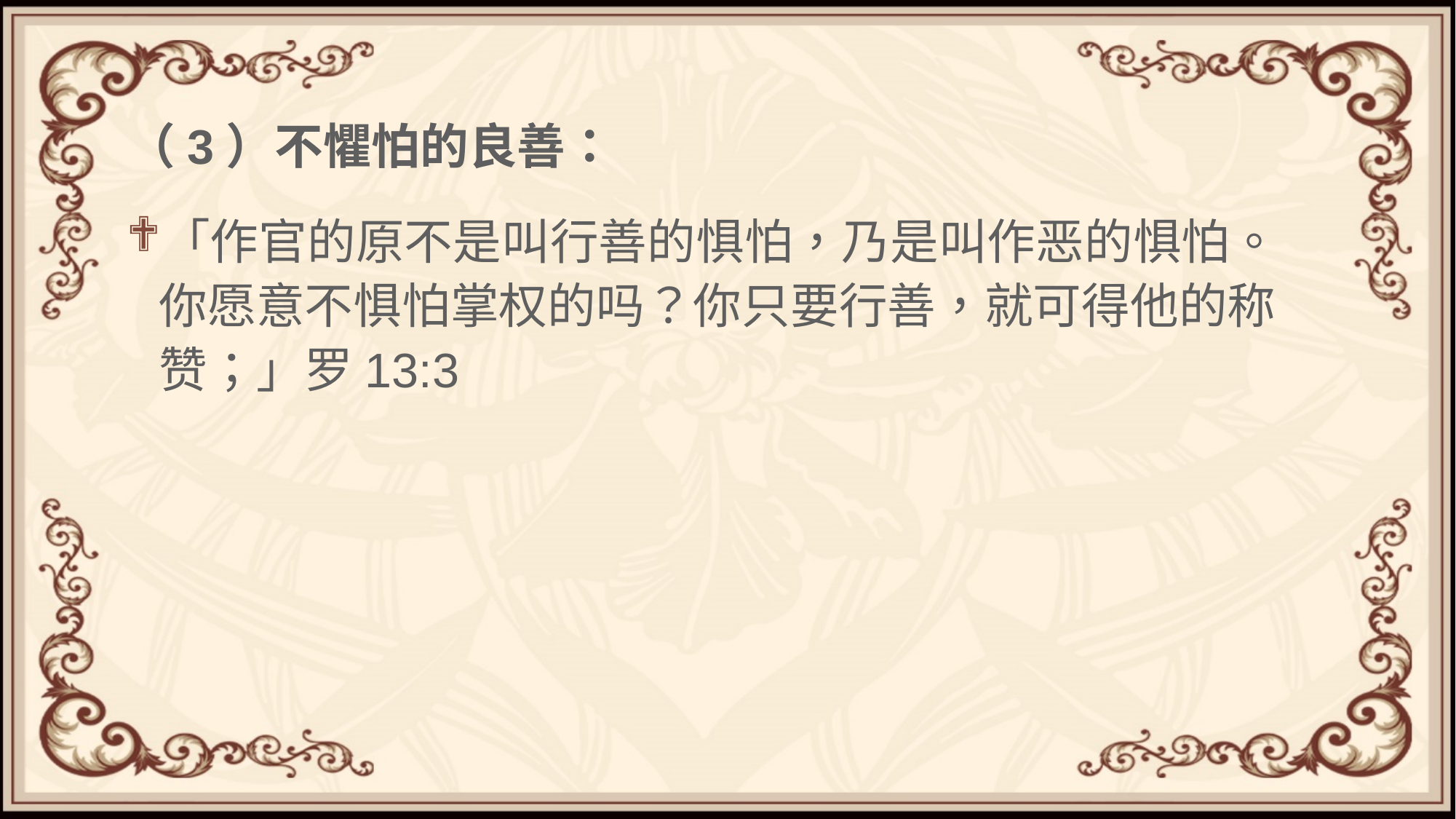

# （3）不懼怕的良善：
「作官的原不是叫行善的惧怕，乃是叫作恶的惧怕。你愿意不惧怕掌权的吗？你只要行善，就可得他的称赞；」罗13:3